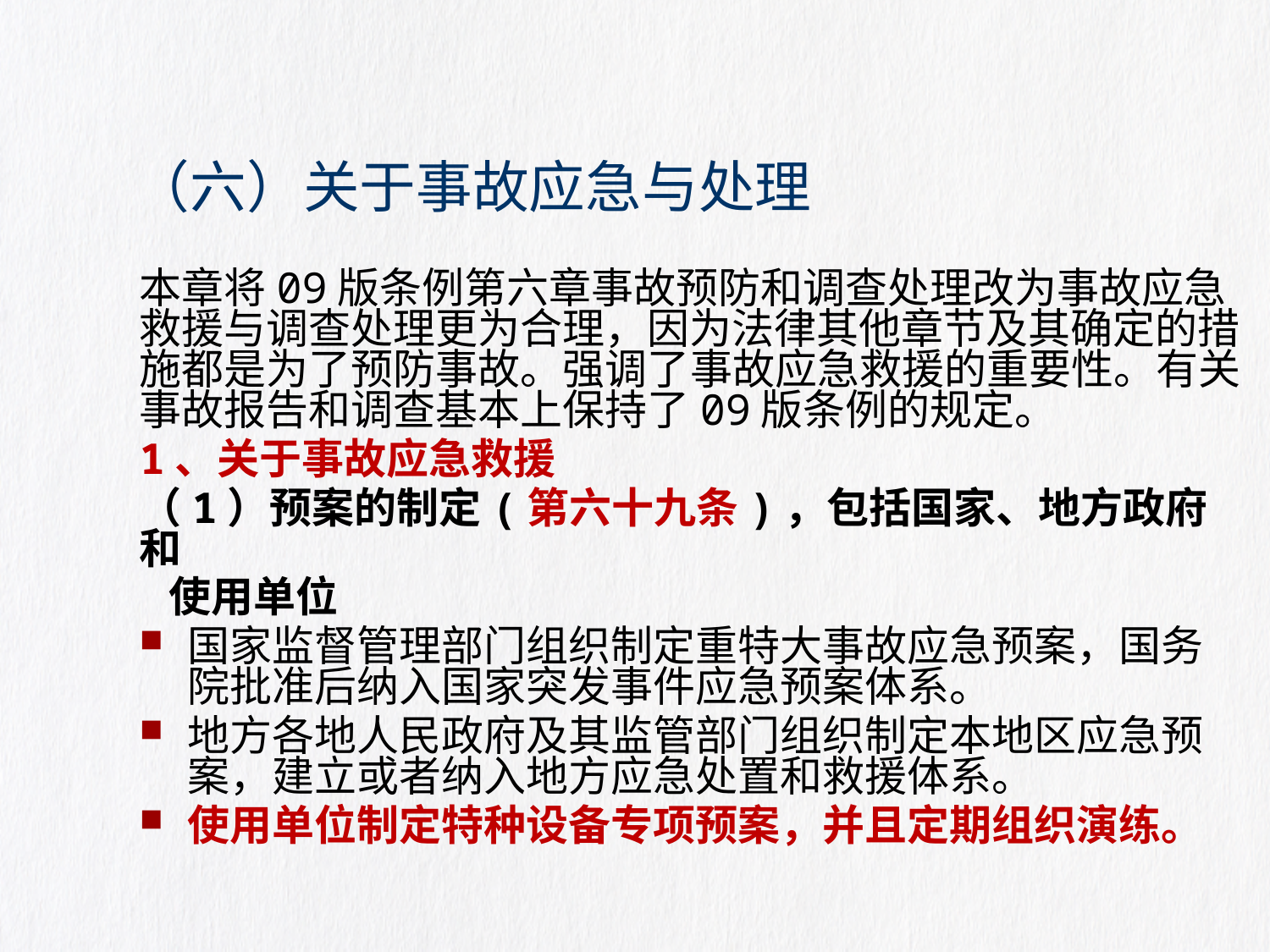

# （六）关于事故应急与处理
本章将09版条例第六章事故预防和调查处理改为事故应急救援与调查处理更为合理，因为法律其他章节及其确定的措施都是为了预防事故。强调了事故应急救援的重要性。有关事故报告和调查基本上保持了09版条例的规定。
1、关于事故应急救援
（1）预案的制定(第六十九条)，包括国家、地方政府和
  使用单位
国家监督管理部门组织制定重特大事故应急预案，国务院批准后纳入国家突发事件应急预案体系。
地方各地人民政府及其监管部门组织制定本地区应急预案，建立或者纳入地方应急处置和救援体系。
使用单位制定特种设备专项预案，并且定期组织演练。
54